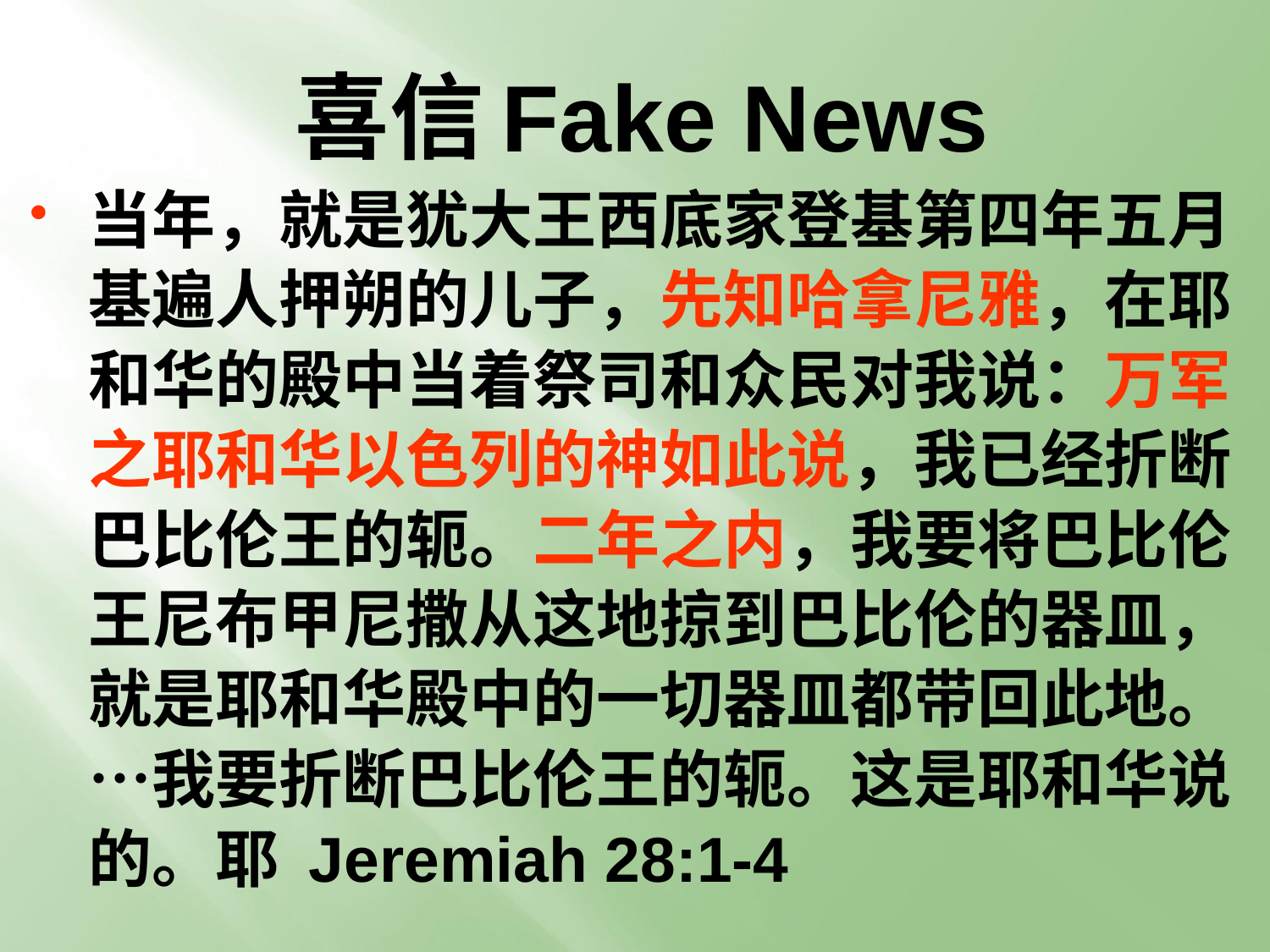

# 喜信Fake News
当年，就是犹大王西底家登基第四年五月基遍人押朔的儿子，先知哈拿尼雅，在耶和华的殿中当着祭司和众民对我说：万军之耶和华以色列的神如此说，我已经折断巴比伦王的轭。二年之内，我要将巴比伦王尼布甲尼撒从这地掠到巴比伦的器皿，就是耶和华殿中的一切器皿都带回此地。…我要折断巴比伦王的轭。这是耶和华说的。耶 Jeremiah 28:1-4